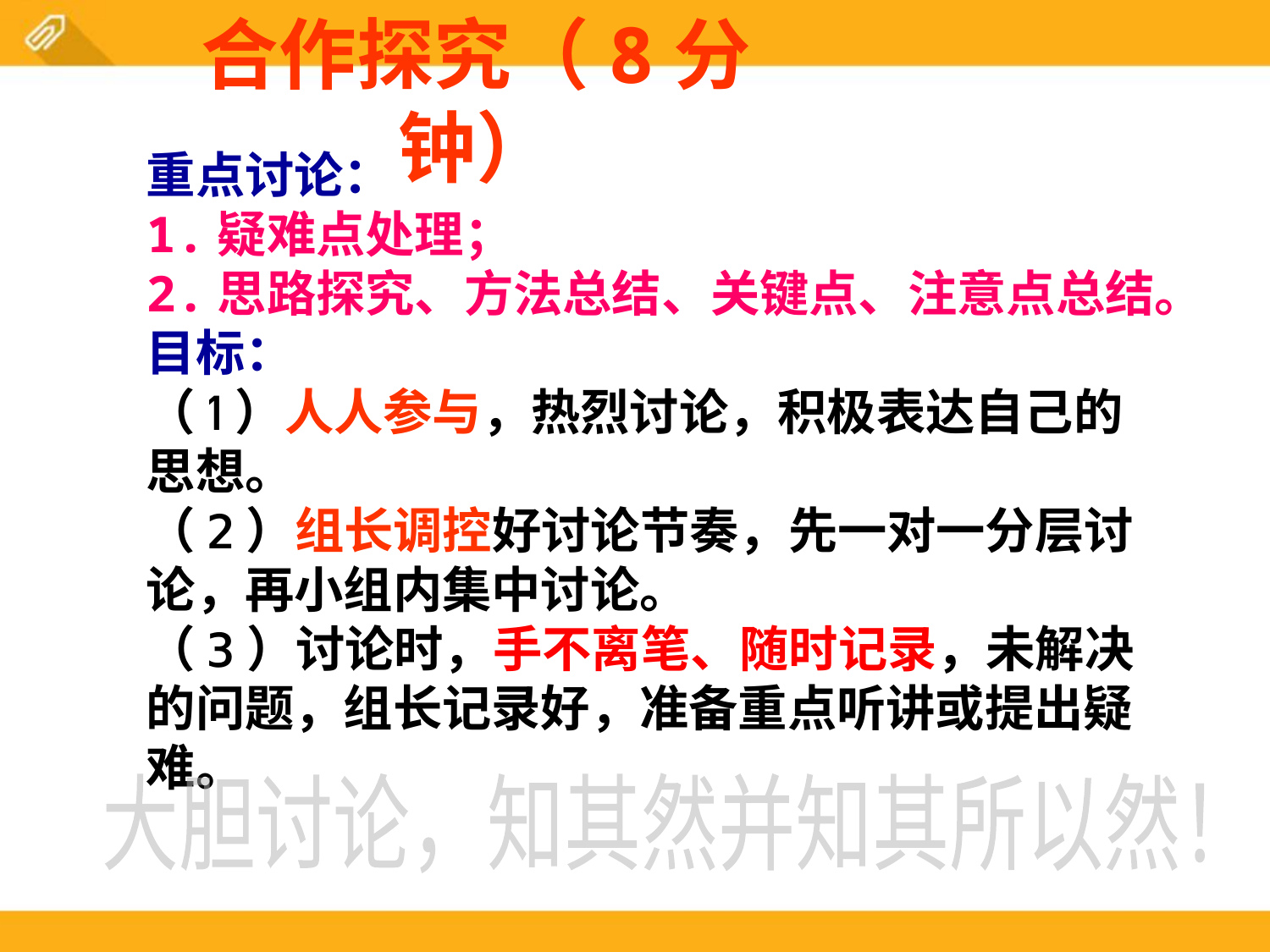

合作探究（8分钟）

重点讨论：
1.疑难点处理；
2.思路探究、方法总结、关键点、注意点总结。
目标：
（1）人人参与，热烈讨论，积极表达自己的思想。
（2）组长调控好讨论节奏，先一对一分层讨论，再小组内集中讨论。
（3）讨论时，手不离笔、随时记录，未解决的问题，组长记录好，准备重点听讲或提出疑难。
大胆讨论，知其然并知其所以然！